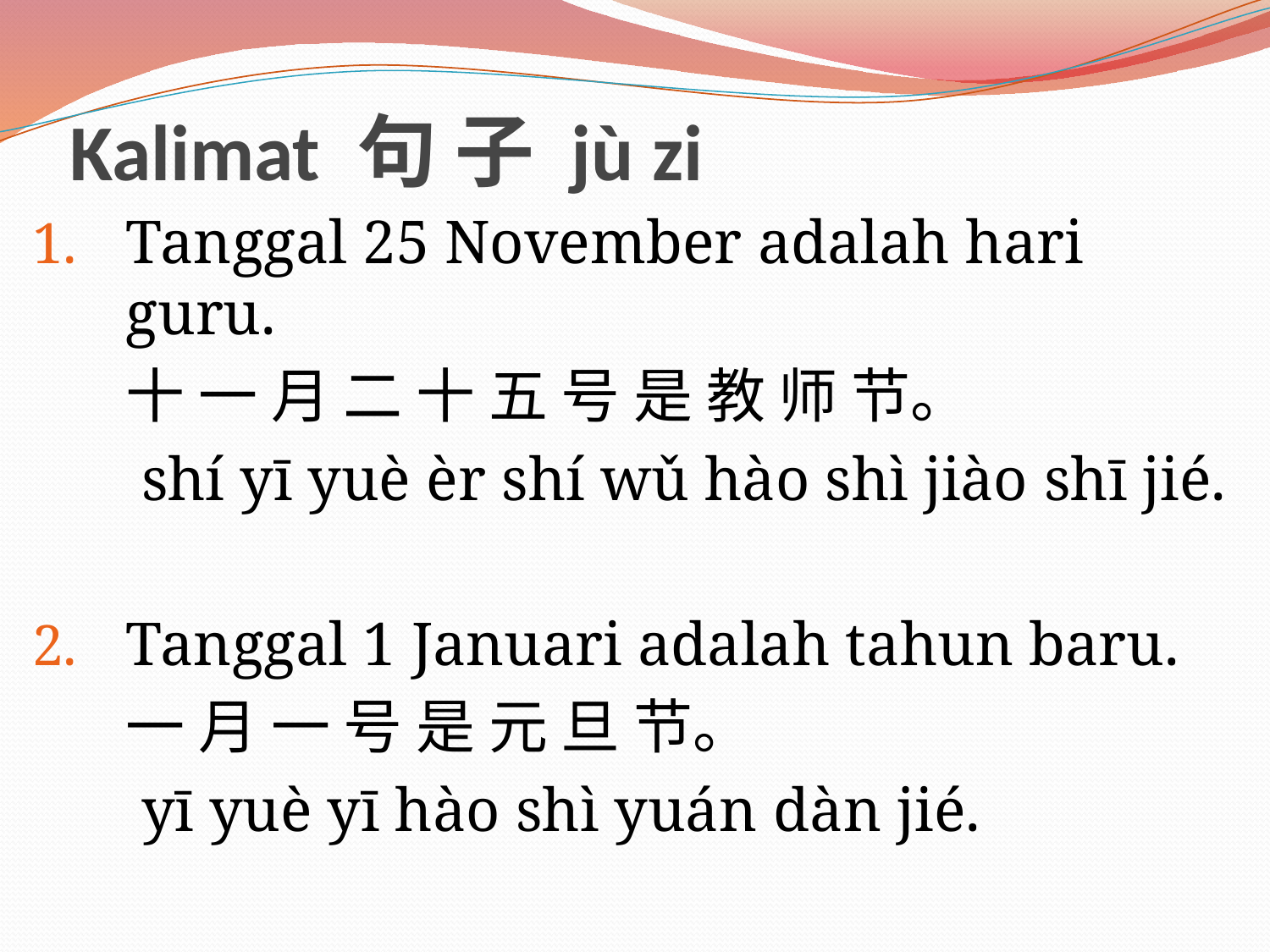

# Kalimat 句 子 jù zi
Tanggal 25 November adalah hari guru.
	十 一 月 二 十 五 号 是 教 师 节。
	 shí yī yuè èr shí wǔ hào shì jiào shī jié.

Tanggal 1 Januari adalah tahun baru.
	一 月 一 号 是 元 旦 节。
	 yī yuè yī hào shì yuán dàn jié.